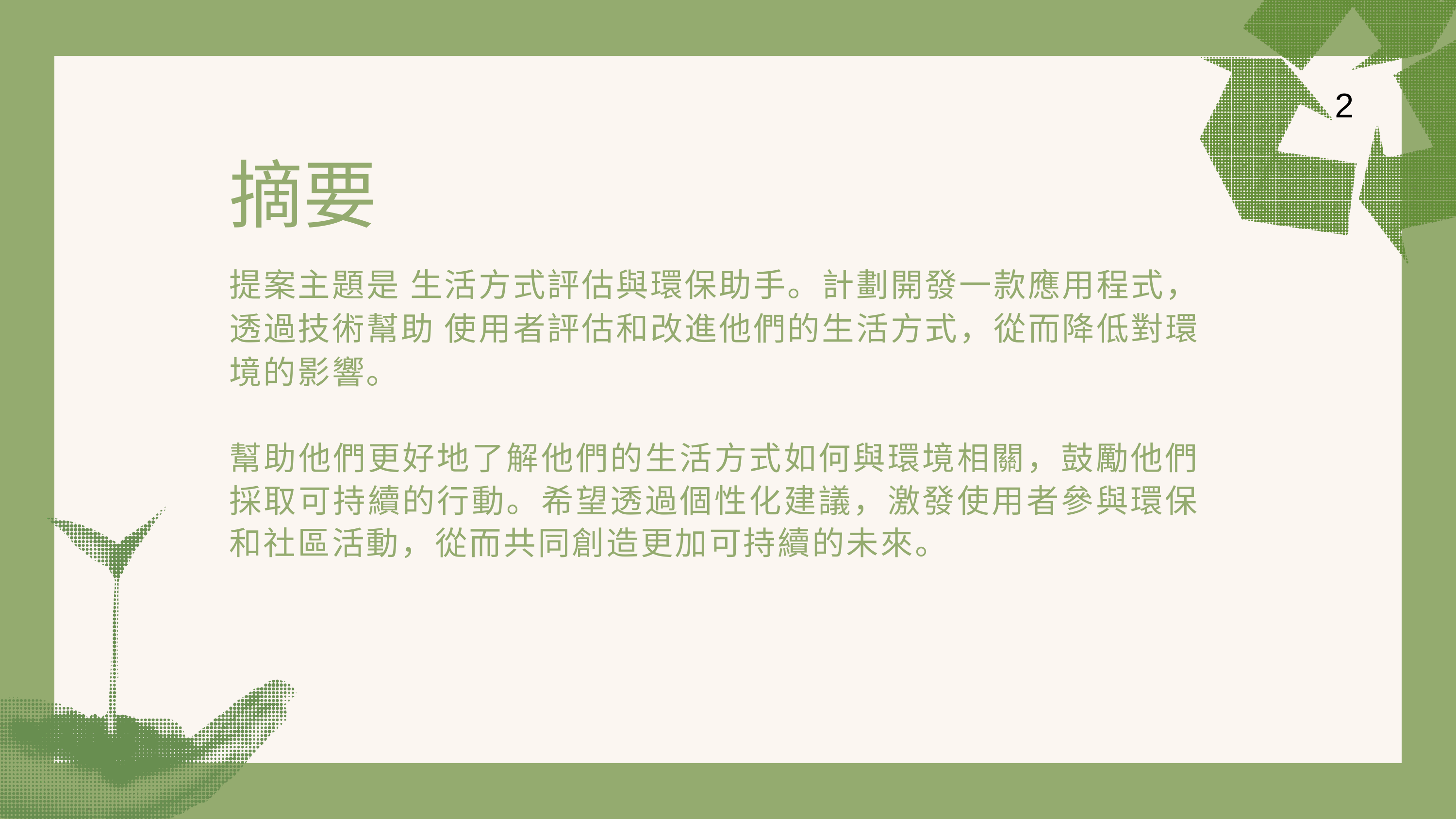

2
摘要
提案主題是 生活方式評估與環保助手。計劃開發一款應用程式，透過技術幫助 使用者評估和改進他們的生活方式，從而降低對環境的影響。

幫助他們更好地了解他們的生活方式如何與環境相關，鼓勵他們採取可持續的行動。希望透過個性化建議，激發使用者參與環保和社區活動，從而共同創造更加可持續的未來。